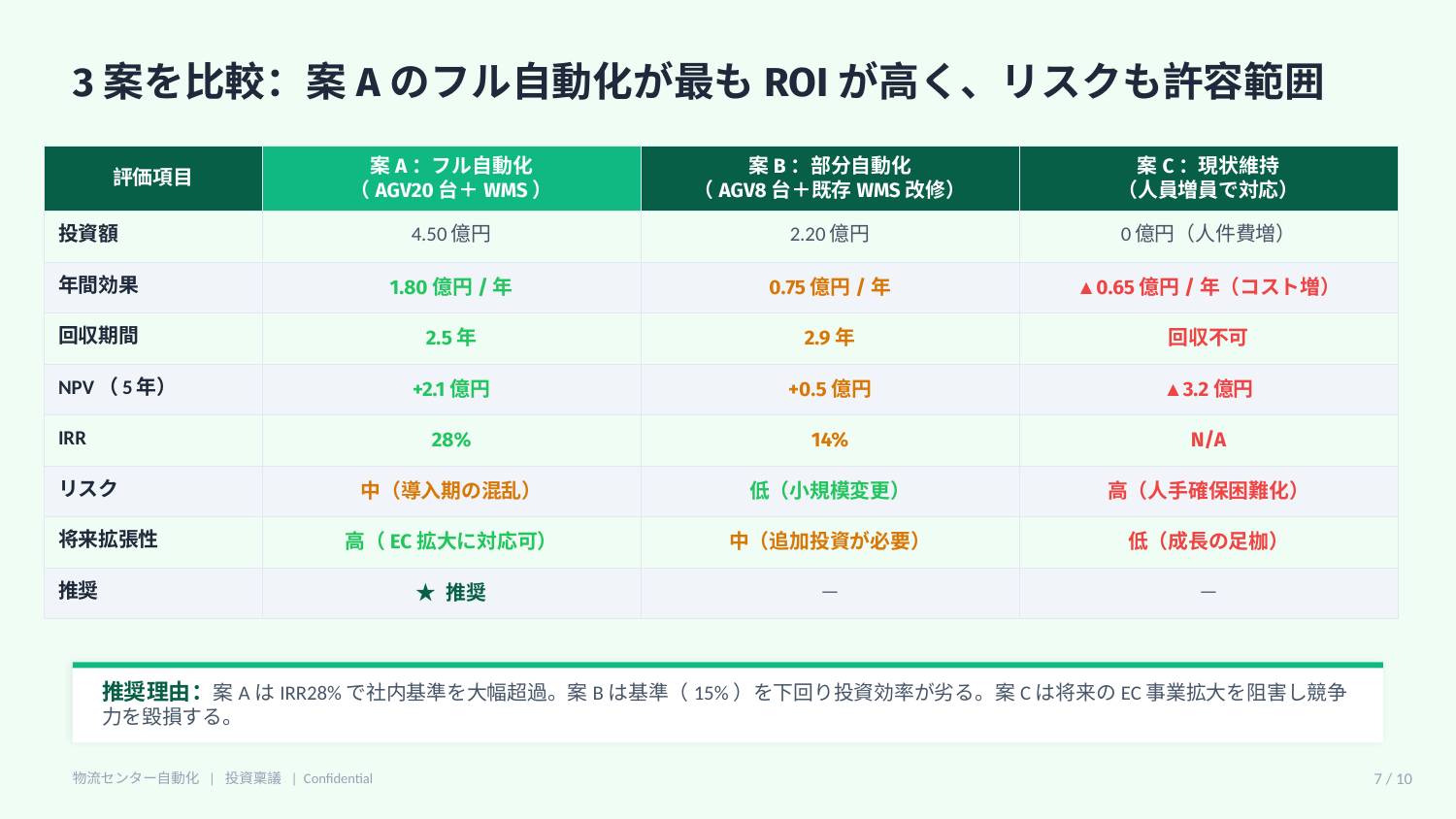

3案を比較：案Aのフル自動化が最もROIが高く、リスクも許容範囲
| 評価項目 | 案A：フル自動化 （AGV20台＋WMS） | 案B：部分自動化 （AGV8台＋既存WMS改修） | 案C：現状維持 （人員増員で対応） |
| --- | --- | --- | --- |
| 投資額 | 4.50億円 | 2.20億円 | 0億円（人件費増） |
| 年間効果 | 1.80億円/年 | 0.75億円/年 | ▲0.65億円/年（コスト増） |
| 回収期間 | 2.5年 | 2.9年 | 回収不可 |
| NPV（5年） | +2.1億円 | +0.5億円 | ▲3.2億円 |
| IRR | 28% | 14% | N/A |
| リスク | 中（導入期の混乱） | 低（小規模変更） | 高（人手確保困難化） |
| 将来拡張性 | 高（EC拡大に対応可） | 中（追加投資が必要） | 低（成長の足枷） |
| 推奨 | ★ 推奨 | — | — |

推奨理由：案AはIRR28%で社内基準を大幅超過。案Bは基準（15%）を下回り投資効率が劣る。案Cは将来のEC事業拡大を阻害し競争力を毀損する。
物流センター自動化  |  投資稟議  |  Confidential
7 / 10